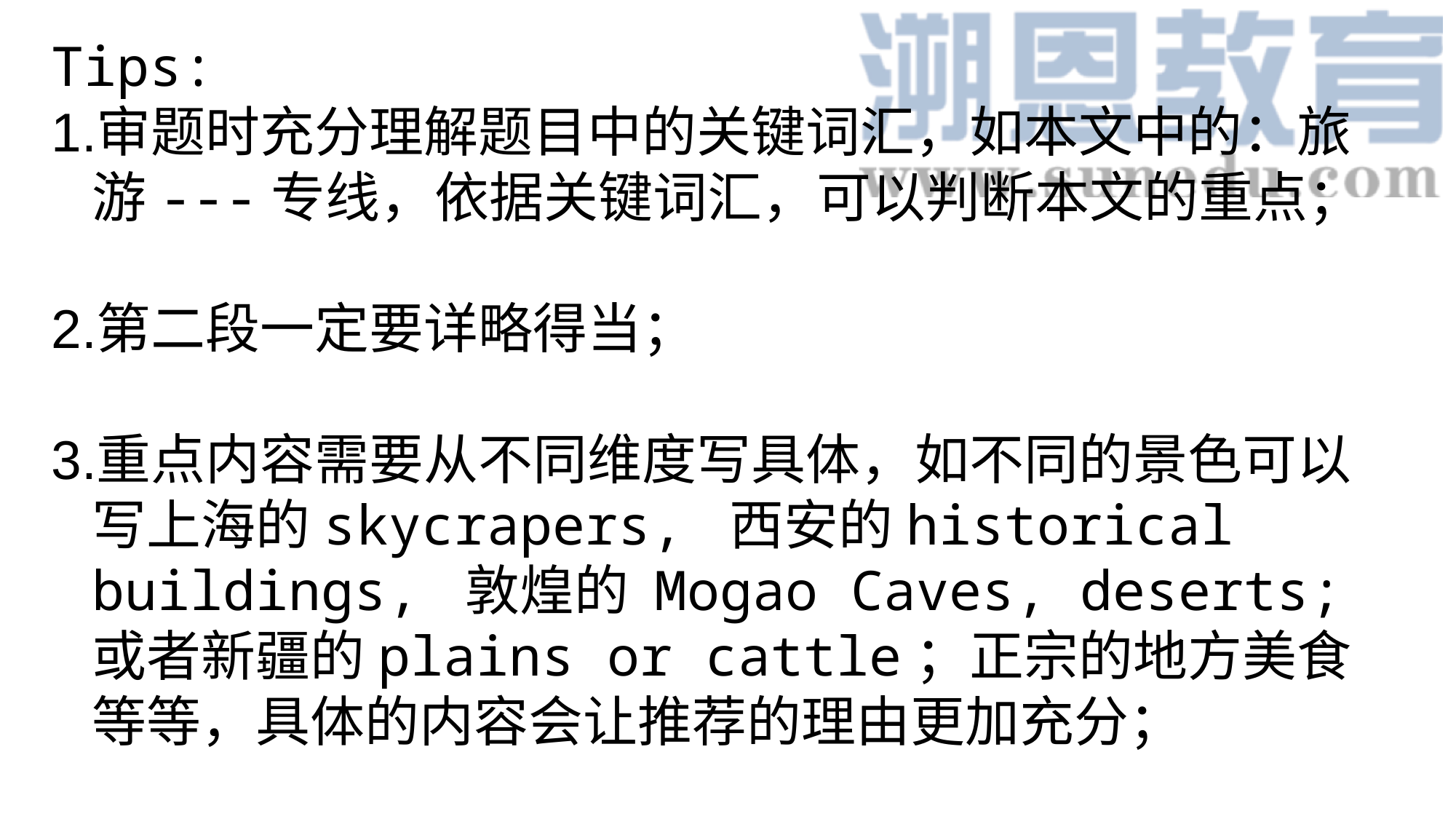

Tips:
审题时充分理解题目中的关键词汇，如本文中的：旅游---专线，依据关键词汇，可以判断本文的重点；

第二段一定要详略得当；

重点内容需要从不同维度写具体，如不同的景色可以写上海的skycrapers, 西安的historical buildings, 敦煌的 Mogao Caves, deserts; 或者新疆的plains or cattle；正宗的地方美食等等，具体的内容会让推荐的理由更加充分；